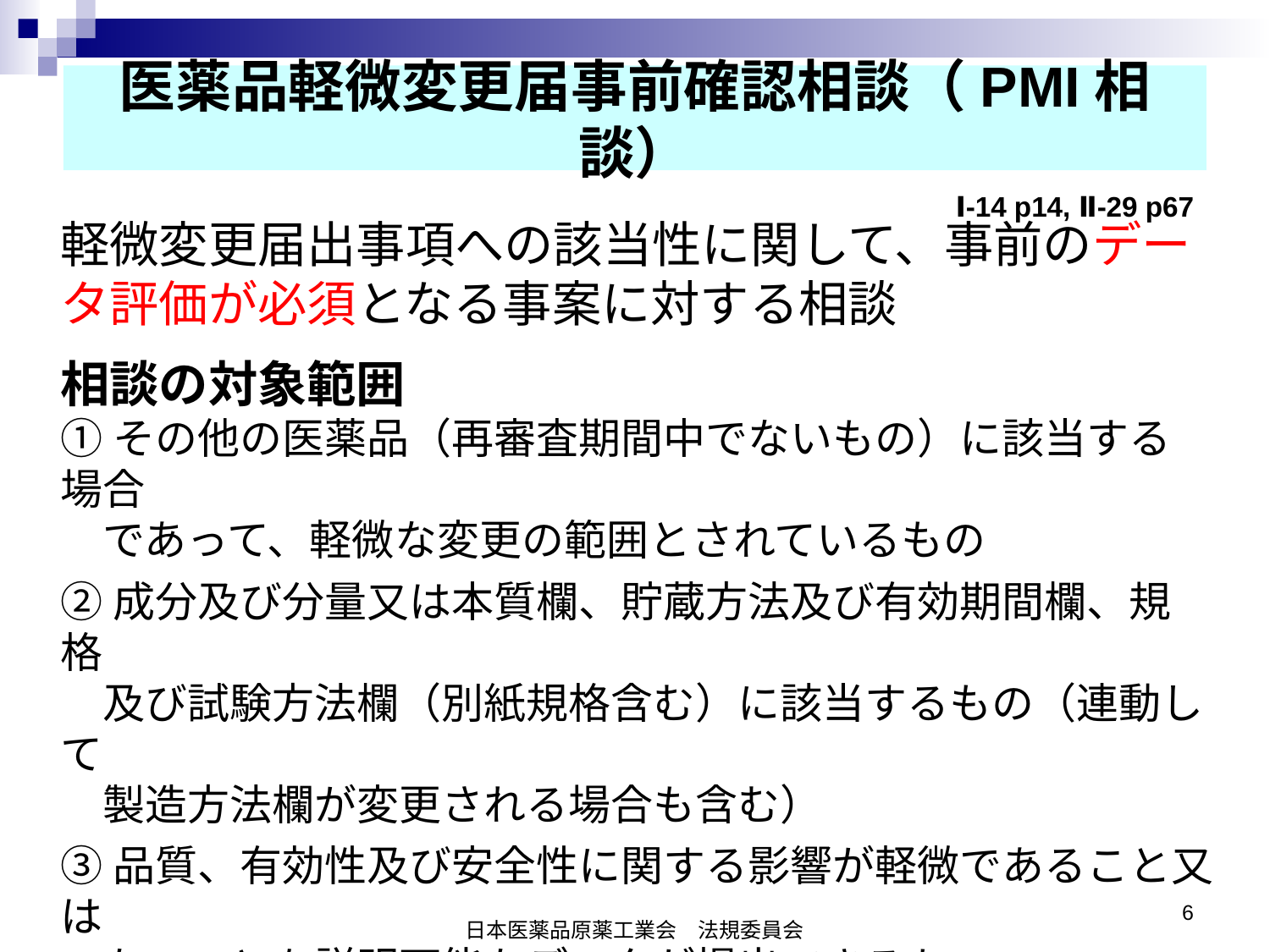

医薬品軽微変更届事前確認相談（PMI相談）
Ⅰ-14 p14, Ⅱ-29 p67
軽微変更届出事項への該当性に関して、事前のデータ評価が必須となる事案に対する相談
相談の対象範囲
①その他の医薬品（再審査期間中でないもの）に該当する場合
　であって、軽微な変更の範囲とされているもの
②成分及び分量又は本質欄、貯蔵方法及び有効期間欄、規格
　及び試験方法欄（別紙規格含む）に該当するもの（連動して
　製造方法欄が変更される場合も含む）
③品質、有効性及び安全性に関する影響が軽微であること又は
　ないことを説明可能なデータが提出できるもの

本来は製剤を対象とする相談であるが，原薬のリテスト期間に関する相談は原薬事業者も行うことができる
6
日本医薬品原薬工業会　法規委員会